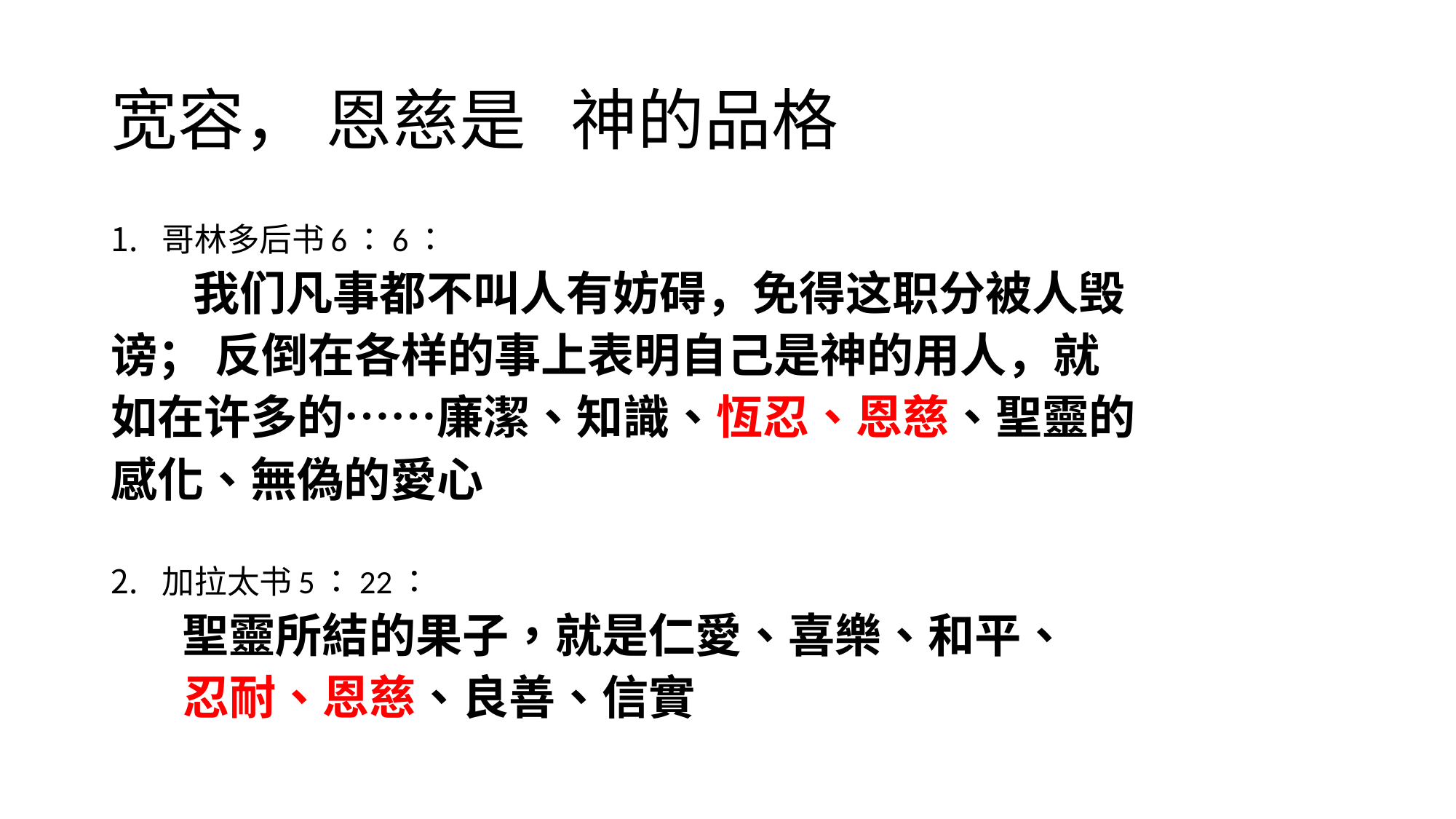

# 宽容， 恩慈是   神的品格
哥林多后书6：6：
       我们凡事都不叫人有妨碍，免得这职分被人毁
谤； 反倒在各样的事上表明自己是神的用人，就
如在许多的……廉潔、知識、恆忍、恩慈、聖靈的
感化、無偽的愛心

加拉太书5：22：
         聖靈所結的果子，就是仁愛、喜樂、和平、
      忍耐、恩慈、良善、信實